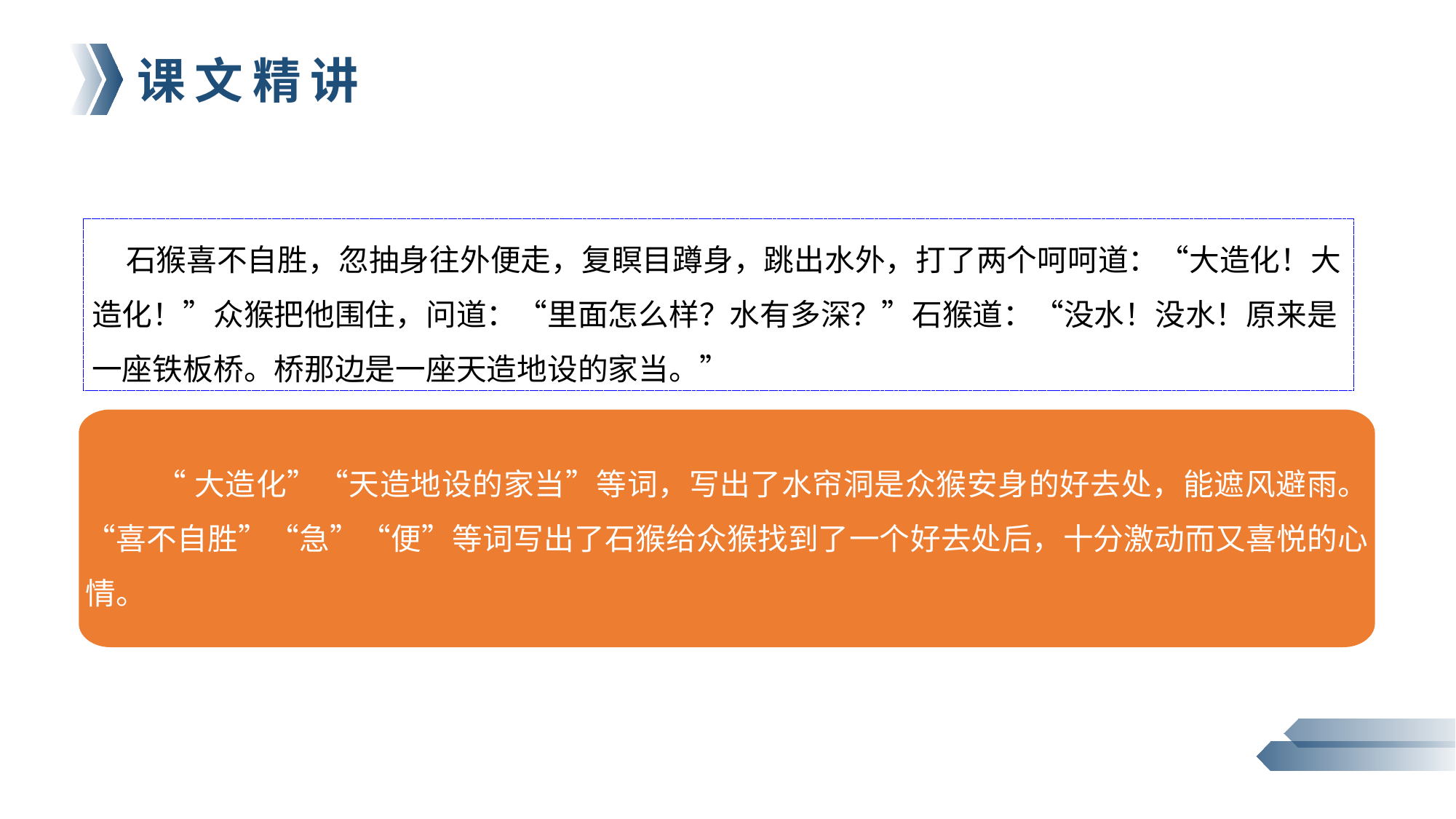

石猴喜不自胜，忽抽身往外便走，复瞑目蹲身，跳出水外，打了两个呵呵道：“大造化！大造化！”众猴把他围住，问道：“里面怎么样？水有多深？”石猴道：“没水！没水！原来是一座铁板桥。桥那边是一座天造地设的家当。”
    “大造化”“天造地设的家当”等词，写出了水帘洞是众猴安身的好去处，能遮风避雨。“喜不自胜”“急”“便”等词写出了石猴给众猴找到了一个好去处后，十分激动而又喜悦的心情。